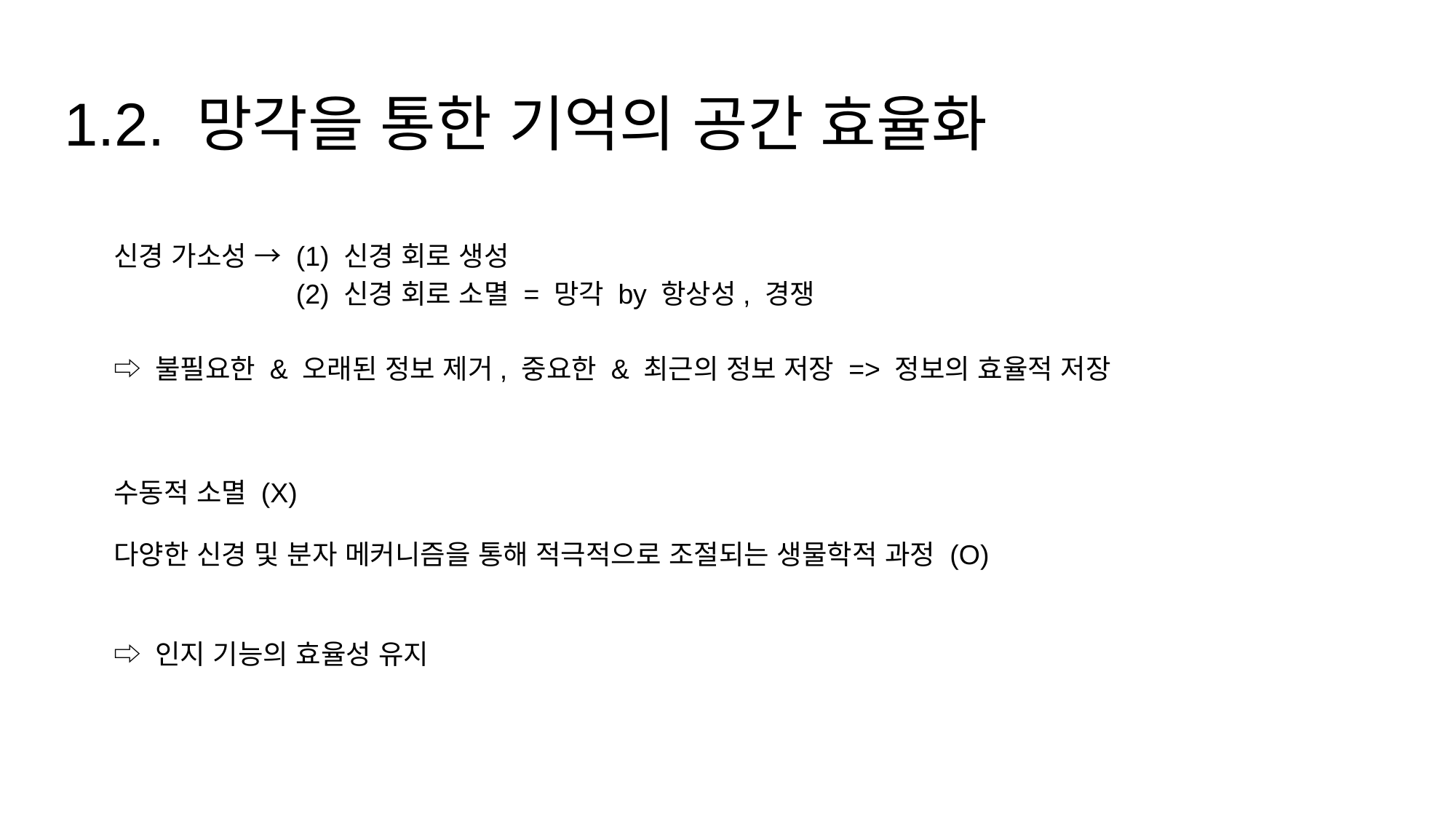

# 1.2. 망각을 통한 기억의 공간 효율화
신경 가소성 → (1) 신경 회로 생성
신경 가소성 → (2) 신경 회로 소멸 = 망각 by 항상성, 경쟁

⇨ 불필요한 & 오래된 정보 제거, 중요한 & 최근의 정보 저장 => 정보의 효율적 저장

수동적 소멸 (X)
다양한 신경 및 분자 메커니즘을 통해 적극적으로 조절되는 생물학적 과정 (O)
⇨ 인지 기능의 효율성 유지